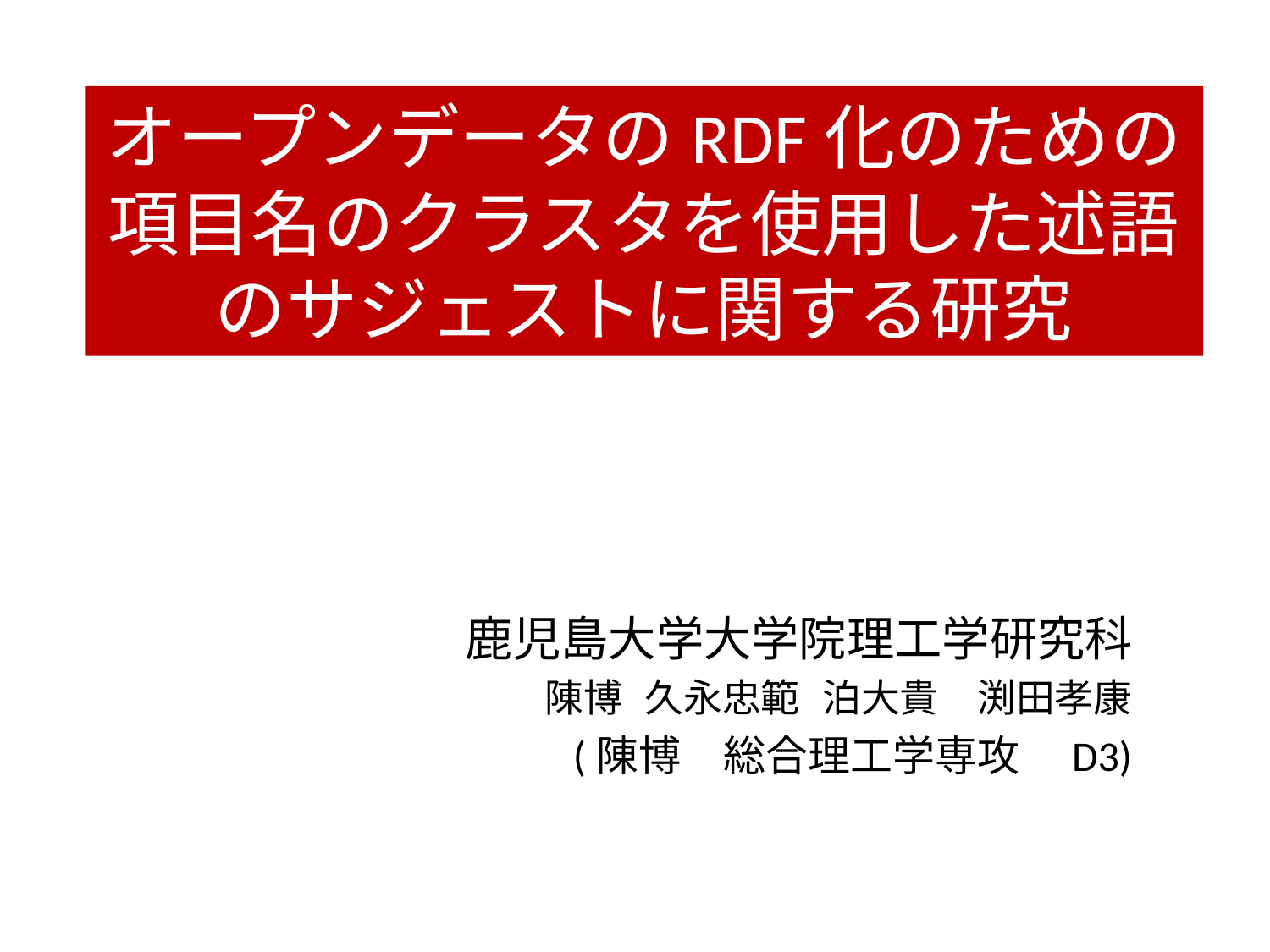

# オープンデータのRDF化のための項目名のクラスタを使用した述語のサジェストに関する研究
鹿児島大学大学院理工学研究科
陳博　久永忠範　泊大貴　渕田孝康
(陳博　総合理工学専攻　D3)